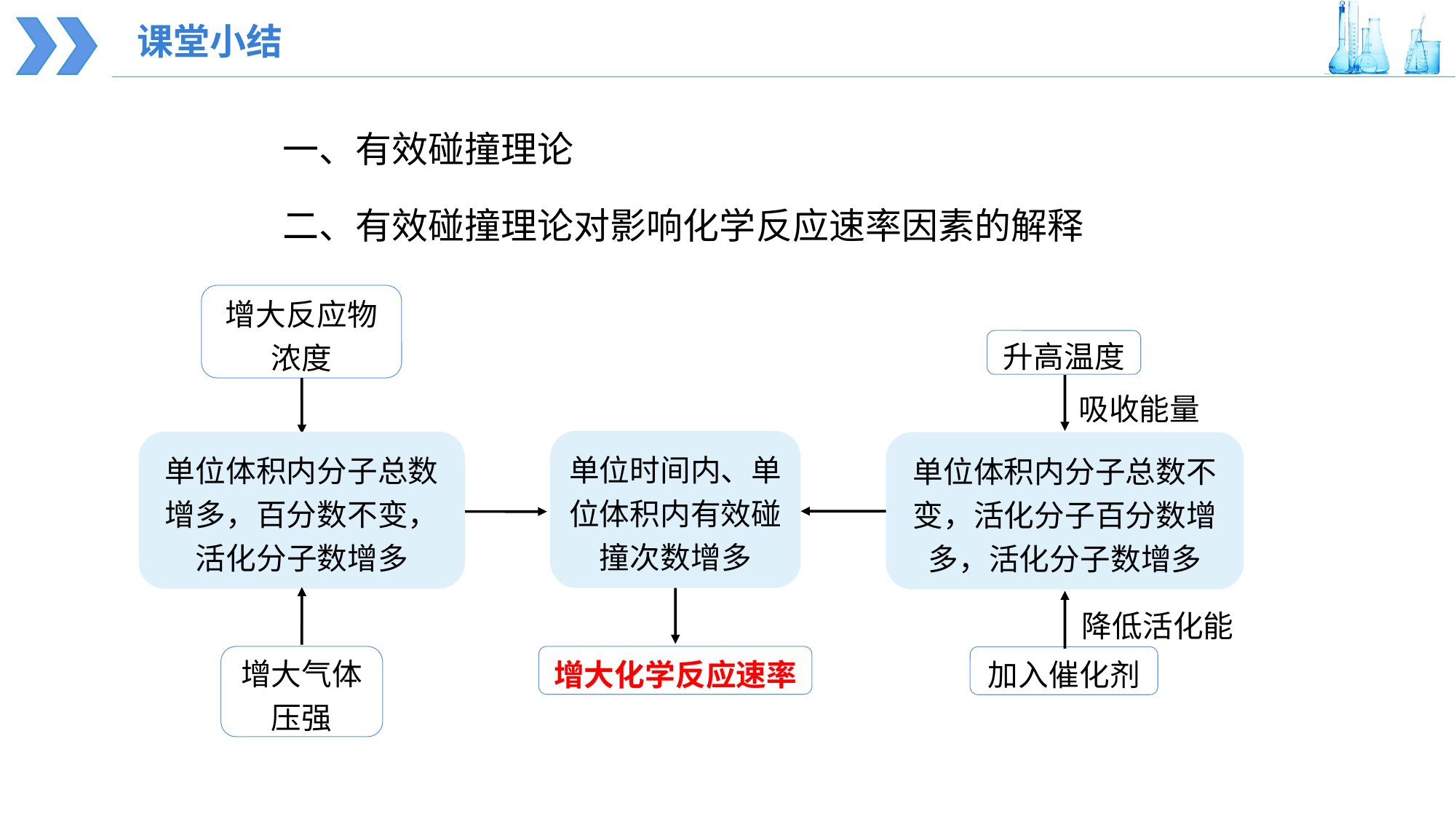

课堂小结
一、有效碰撞理论
二、有效碰撞理论对影响化学反应速率因素的解释
增大反应物浓度
升高温度

吸收能量
单位时间内、单位体积内有效碰撞次数增多
单位体积内分子总数增多，百分数不变，活化分子数增多
单位体积内分子总数不变，活化分子百分数增多，活化分子数增多

降低活化能
增大气体压强
增大化学反应速率
加入催化剂